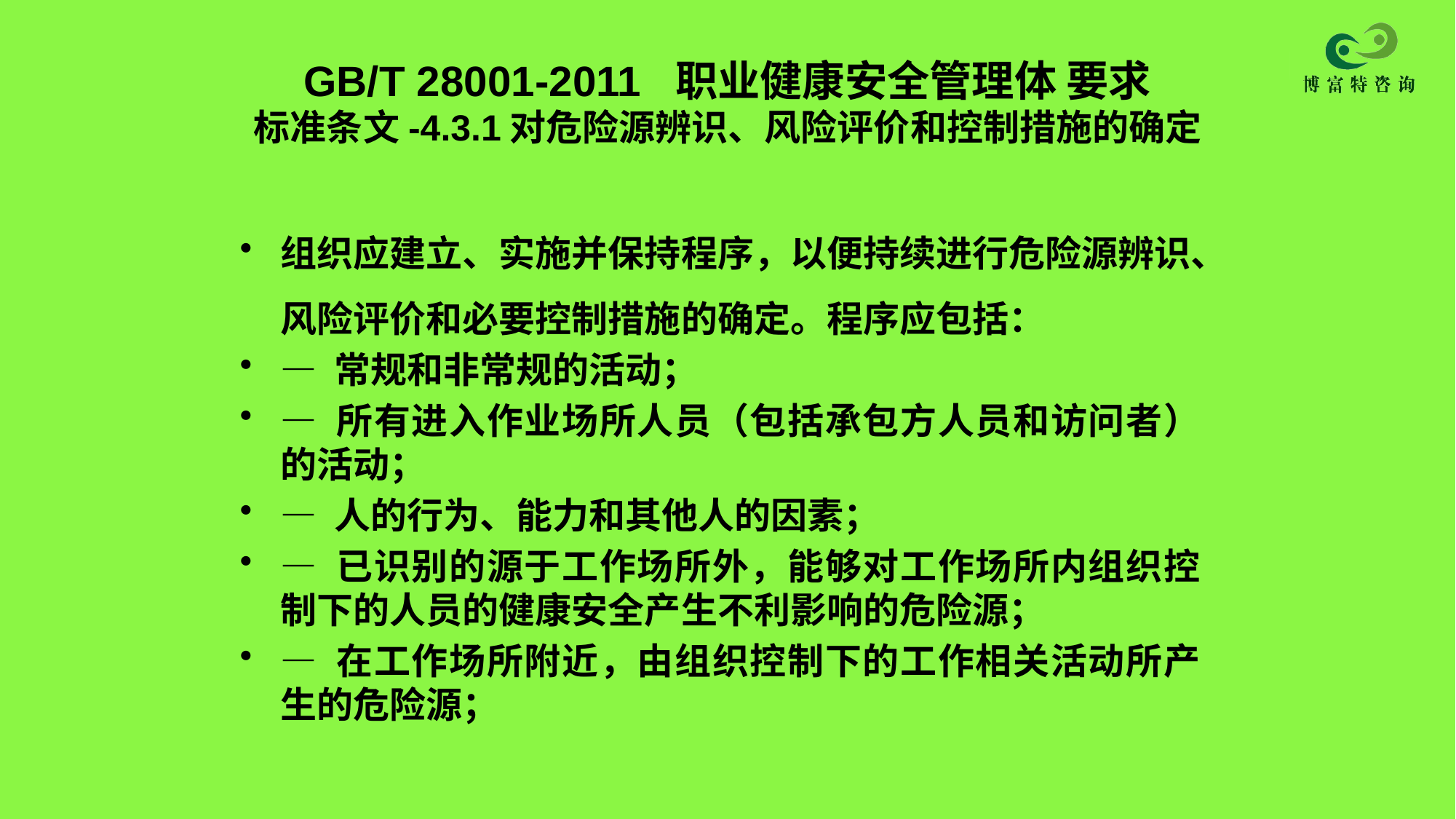

# GB/T 28001-2011  职业健康安全管理体 要求 标准条文-4.3.1对危险源辨识、风险评价和控制措施的确定
组织应建立、实施并保持程序，以便持续进行危险源辨识、风险评价和必要控制措施的确定。程序应包括：
— 常规和非常规的活动；
— 所有进入作业场所人员（包括承包方人员和访问者）的活动；
— 人的行为、能力和其他人的因素；
— 已识别的源于工作场所外，能够对工作场所内组织控制下的人员的健康安全产生不利影响的危险源；
— 在工作场所附近，由组织控制下的工作相关活动所产生的危险源；